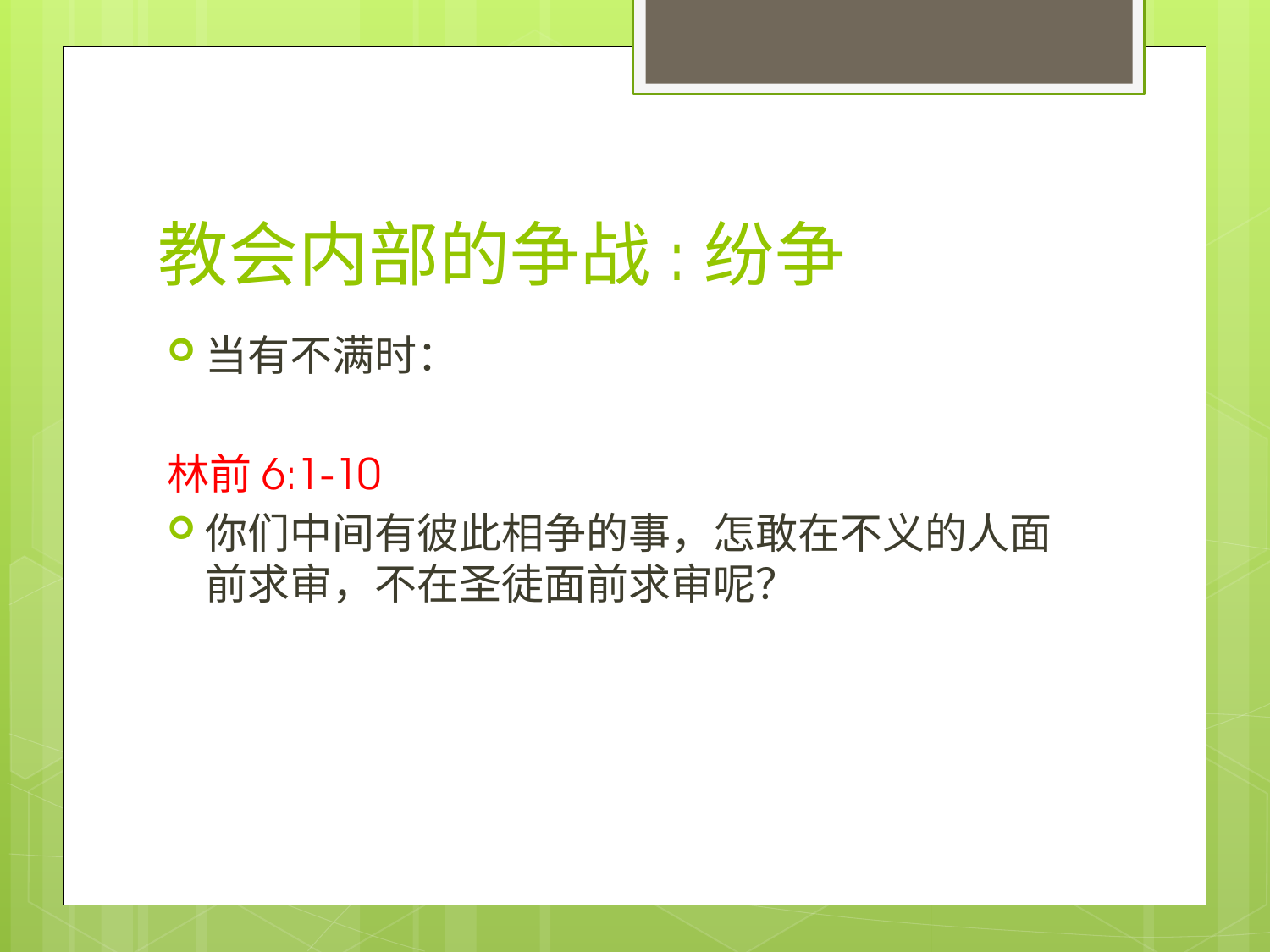

# 教会内部的争战:纷争
当有不满时：

林前6:1-10
你们中间有彼此相争的事，怎敢在不义的人面前求审，不在圣徒面前求审呢？